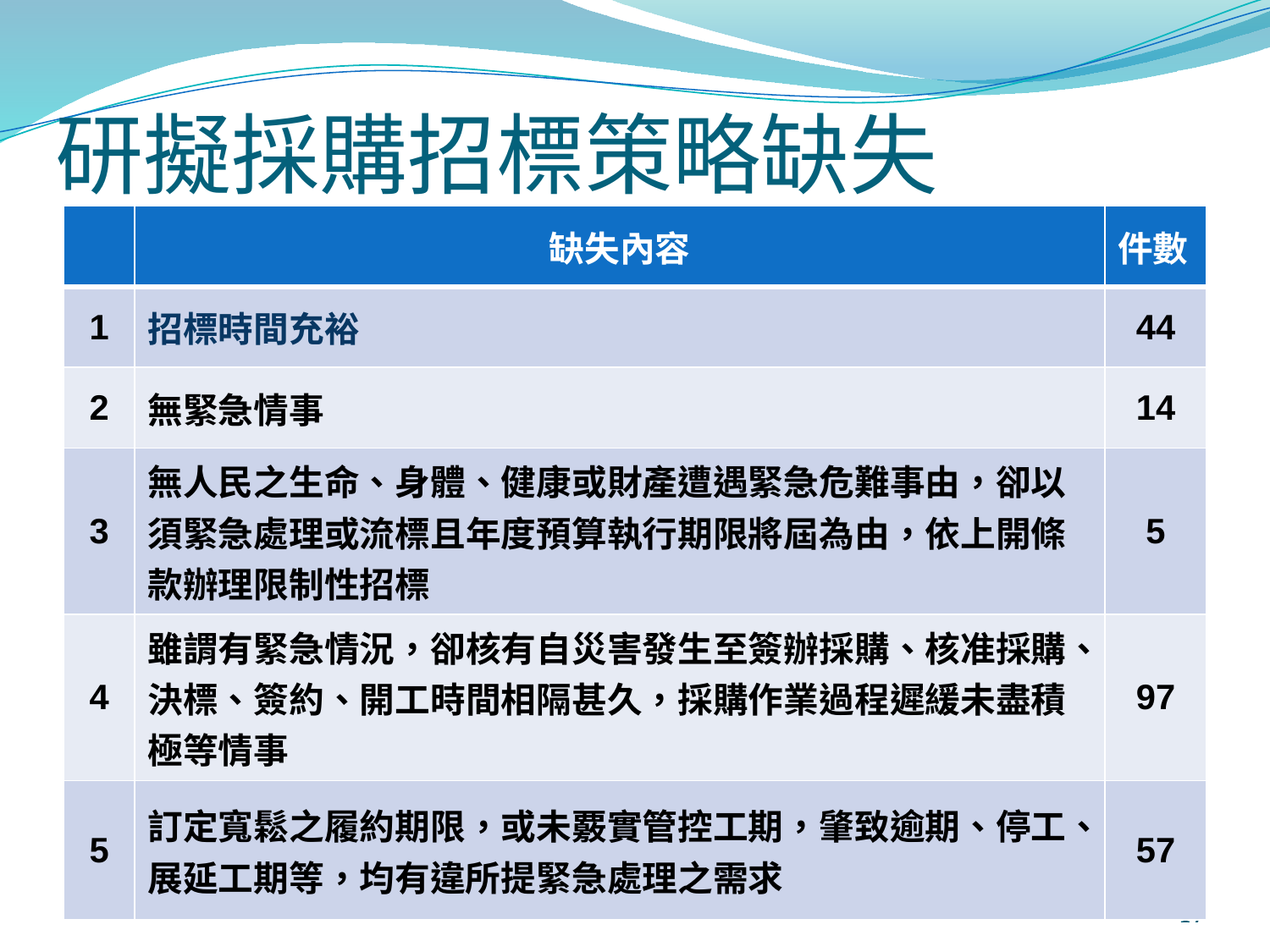

# 研擬採購招標策略缺失
|  | 缺失內容 | 件數 |
| --- | --- | --- |
| 1 | 招標時間充裕 | 44 |
| 2 | 無緊急情事 | 14 |
| 3 | 無人民之生命、身體、健康或財產遭遇緊急危難事由，卻以須緊急處理或流標且年度預算執行期限將屆為由，依上開條款辦理限制性招標 | 5 |
| 4 | 雖謂有緊急情況，卻核有自災害發生至簽辦採購、核准採購、決標、簽約、開工時間相隔甚久，採購作業過程遲緩未盡積極等情事 | 97 |
| 5 | 訂定寬鬆之履約期限，或未覈實管控工期，肇致逾期、停工、展延工期等，均有違所提緊急處理之需求 | 57 |
47